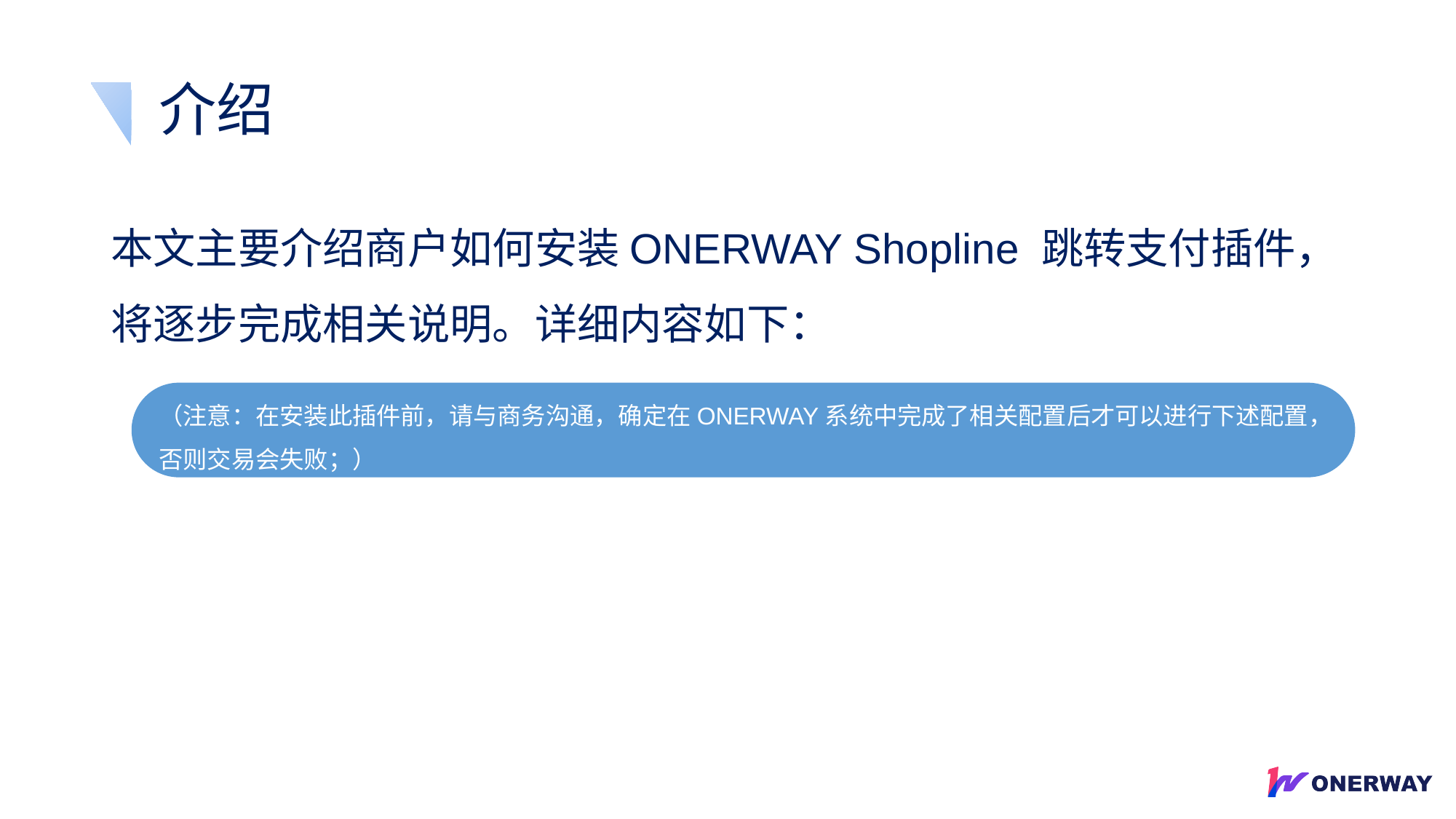

介绍
# 本文主要介绍商户如何安装ONERWAY Shopline 跳转支付插件，将逐步完成相关说明。详细内容如下：

（注意：在安装此插件前，请与商务沟通，确定在ONERWAY系统中完成了相关配置后才可以进行下述配置，否则交易会失败；）